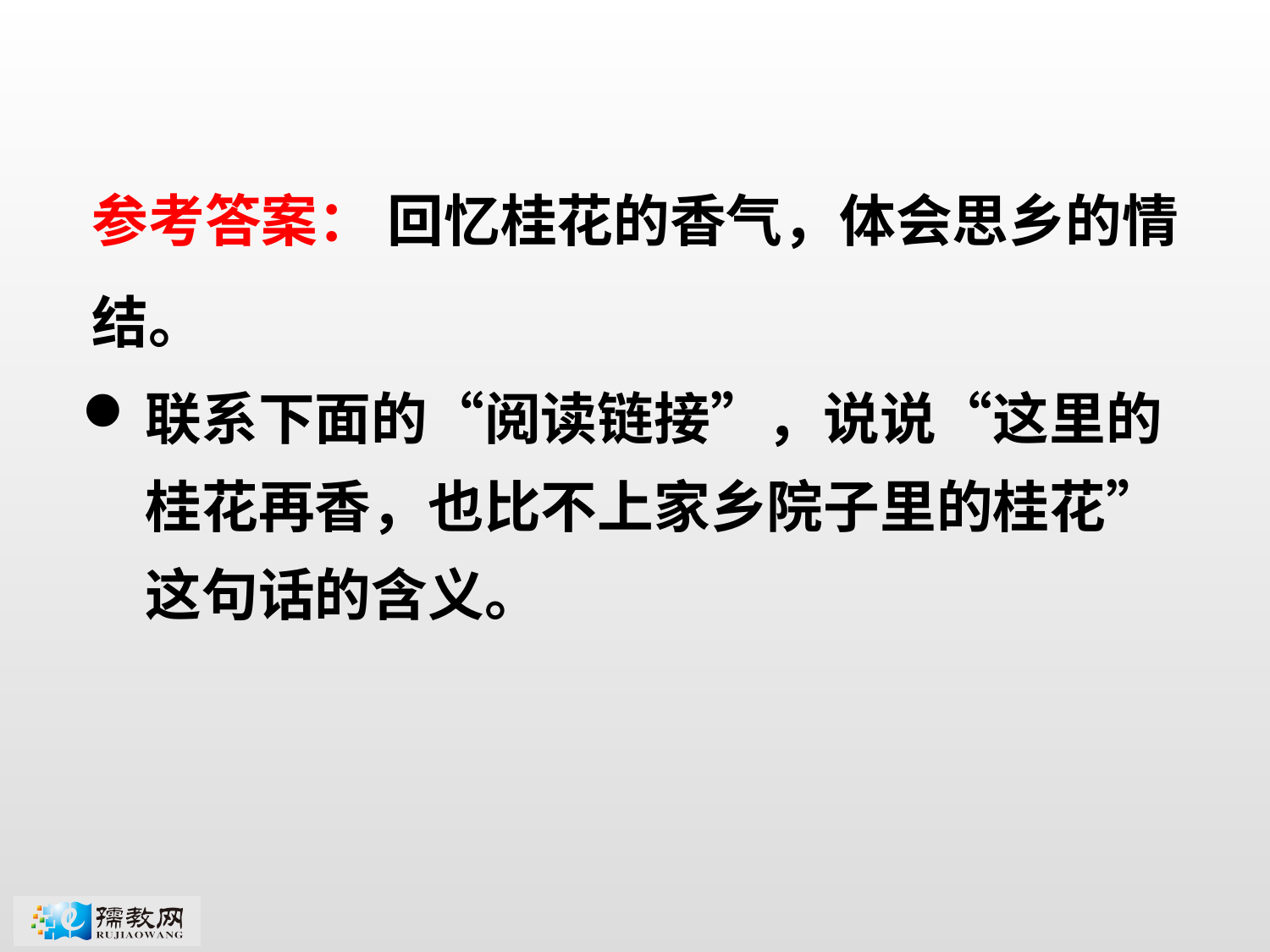

参考答案： 回忆桂花的香气，体会思乡的情结。
联系下面的“阅读链接”，说说“这里的桂花再香，也比不上家乡院子里的桂花”这句话的含义。